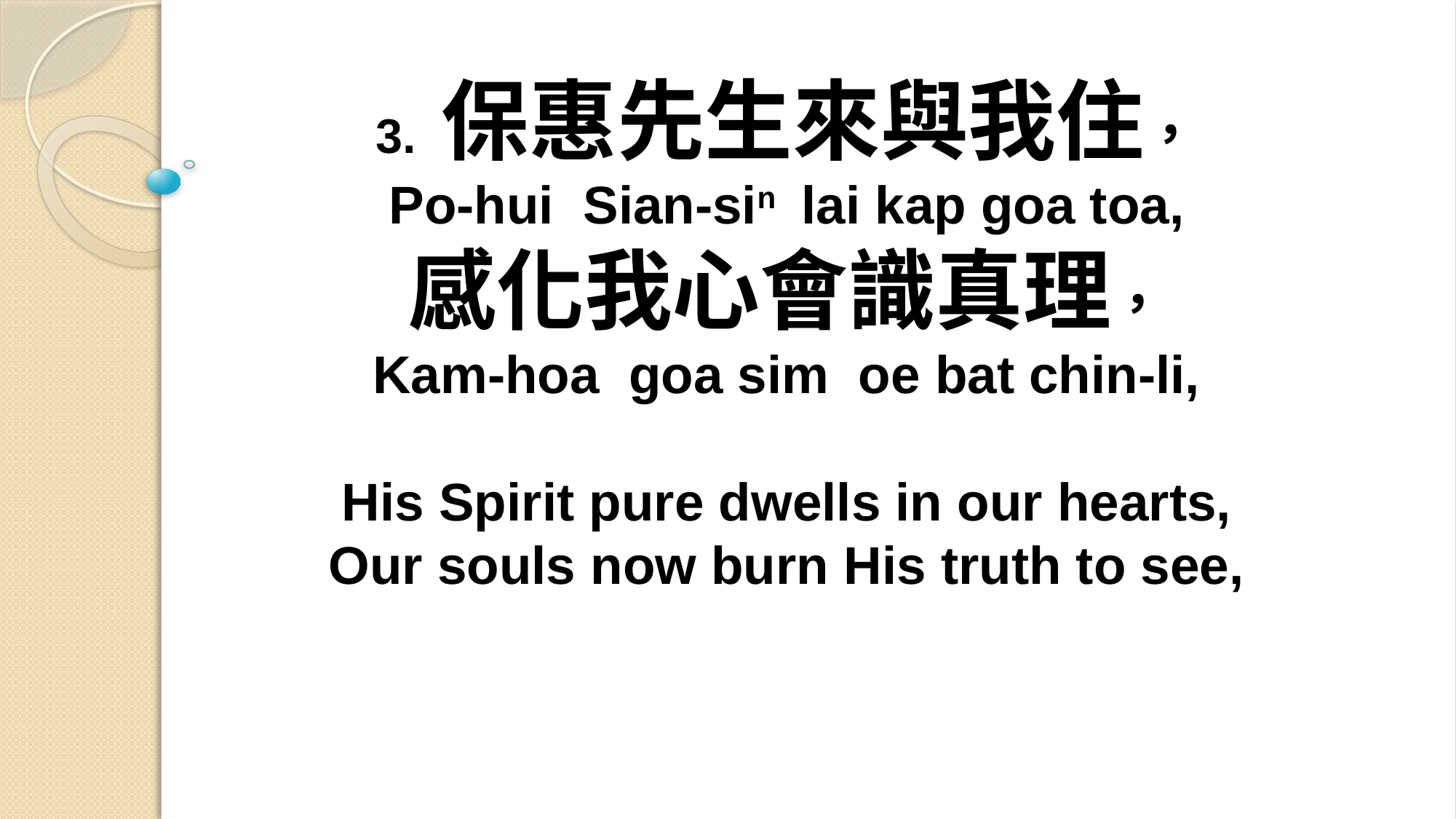

# 3. 保惠先生來與我住， Po-hui  Sian-sin   lai kap goa toa, 感化我心會識真理， Kam-hoa  goa sim  oe bat chin-li, His Spirit pure dwells in our hearts, Our souls now burn His truth to see,